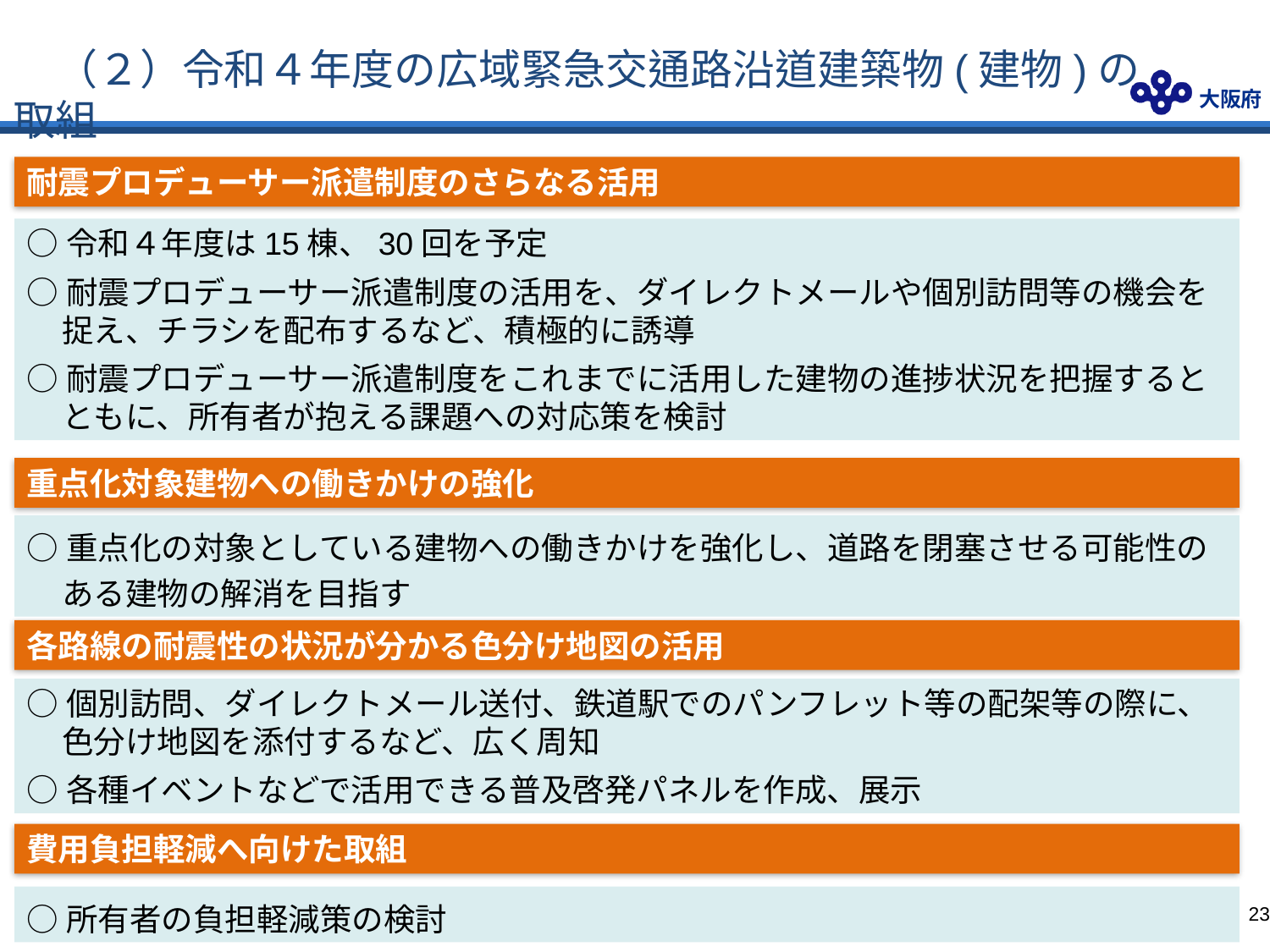

# （２）令和４年度の広域緊急交通路沿道建築物(建物)の取組
耐震プロデューサー派遣制度のさらなる活用
○令和４年度は15棟、30回を予定
○耐震プロデューサー派遣制度の活用を、ダイレクトメールや個別訪問等の機会を捉え、チラシを配布するなど、積極的に誘導
○耐震プロデューサー派遣制度をこれまでに活用した建物の進捗状況を把握するとともに、所有者が抱える課題への対応策を検討
重点化対象建物への働きかけの強化
○重点化の対象としている建物への働きかけを強化し、道路を閉塞させる可能性のある建物の解消を目指す
各路線の耐震性の状況が分かる色分け地図の活用
○個別訪問、ダイレクトメール送付、鉄道駅でのパンフレット等の配架等の際に、色分け地図を添付するなど、広く周知
○各種イベントなどで活用できる普及啓発パネルを作成、展示
費用負担軽減へ向けた取組
○所有者の負担軽減策の検討
23